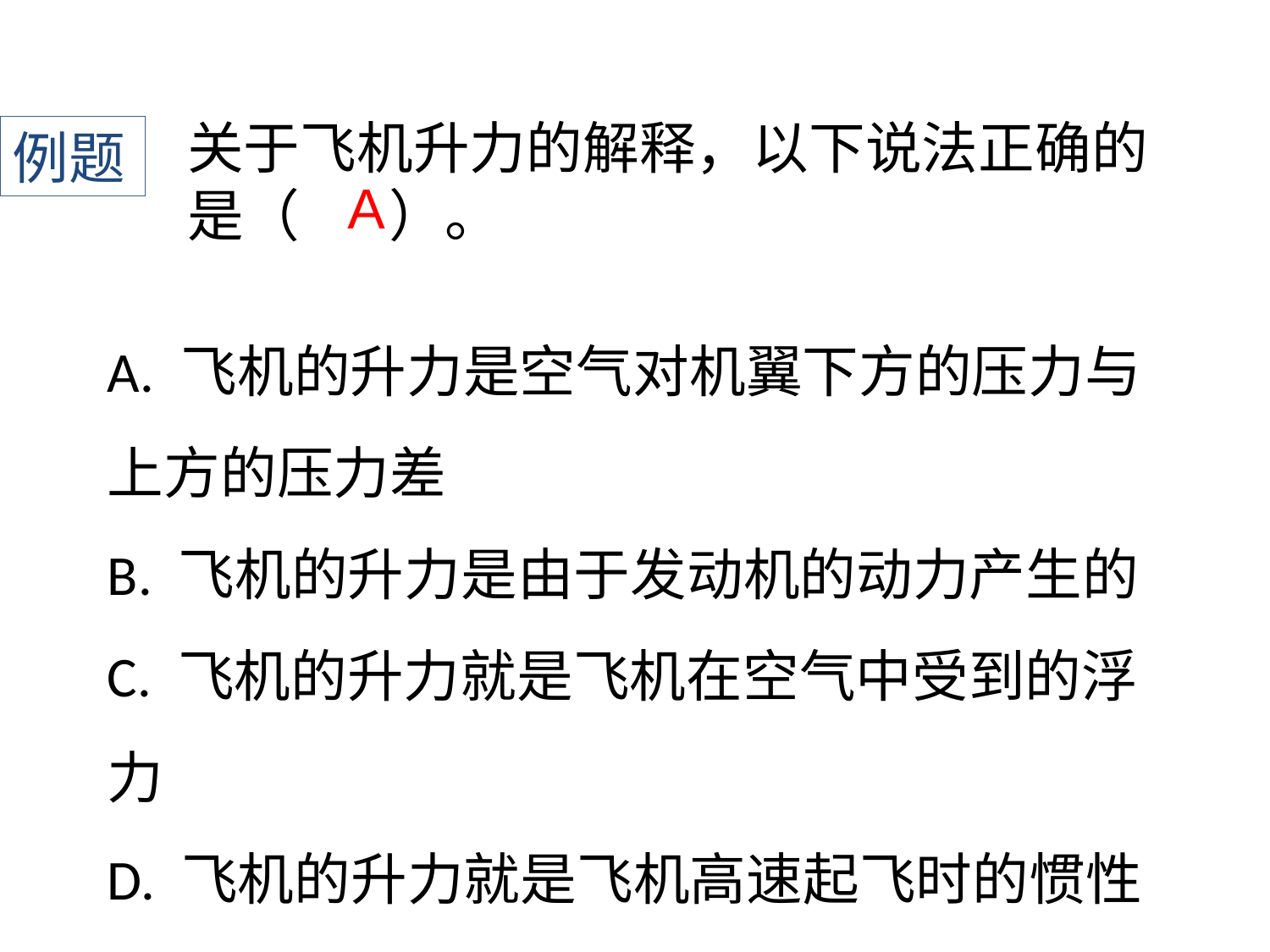

关于飞机升力的解释，以下说法正确的是（       ）。
例题
A
A. 飞机的升力是空气对机翼下方的压力与上方的压力差
B. 飞机的升力是由于发动机的动力产生的
C. 飞机的升力就是飞机在空气中受到的浮力
D. 飞机的升力就是飞机高速起飞时的惯性力